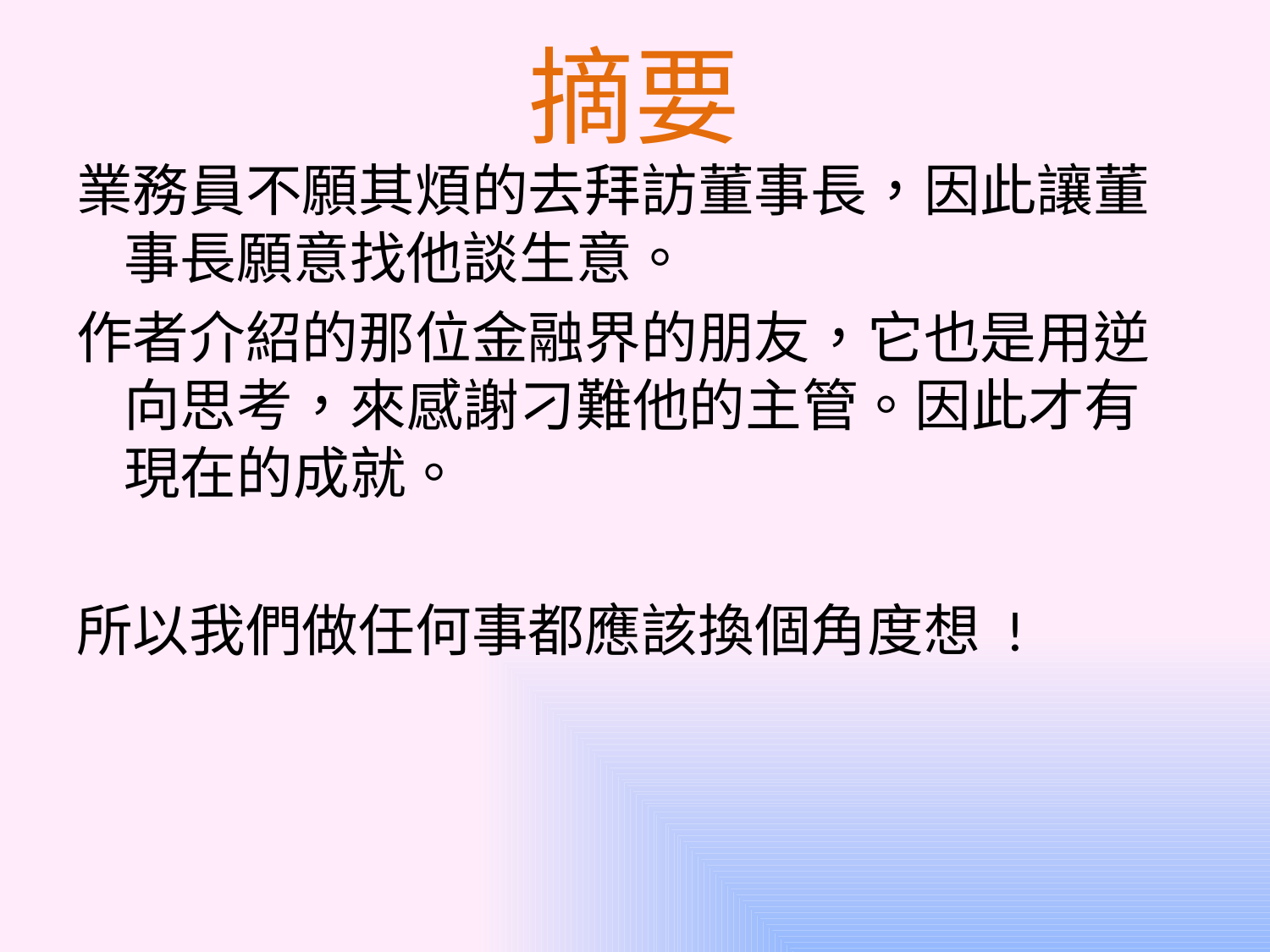

# 摘要
業務員不願其煩的去拜訪董事長，因此讓董事長願意找他談生意。
作者介紹的那位金融界的朋友，它也是用逆向思考，來感謝刁難他的主管。因此才有現在的成就。

所以我們做任何事都應該換個角度想 !